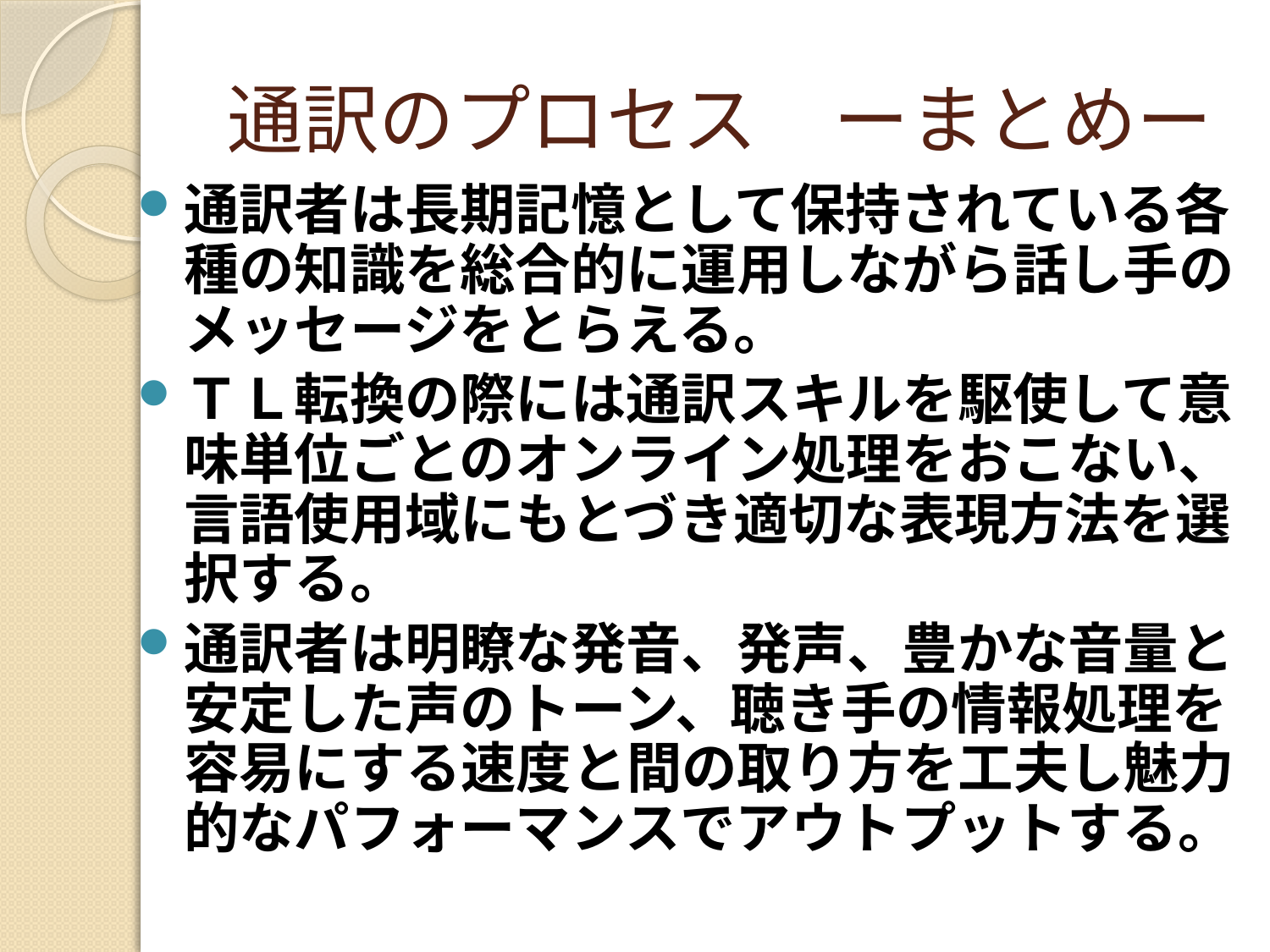

# 通訳のプロセス　ーまとめー
通訳者は長期記憶として保持されている各種の知識を総合的に運用しながら話し手のメッセージをとらえる。
ＴＬ転換の際には通訳スキルを駆使して意味単位ごとのオンライン処理をおこない、言語使用域にもとづき適切な表現方法を選択する。
通訳者は明瞭な発音、発声、豊かな音量と安定した声のトーン、聴き手の情報処理を容易にする速度と間の取り方を工夫し魅力的なパフォーマンスでアウトプットする。